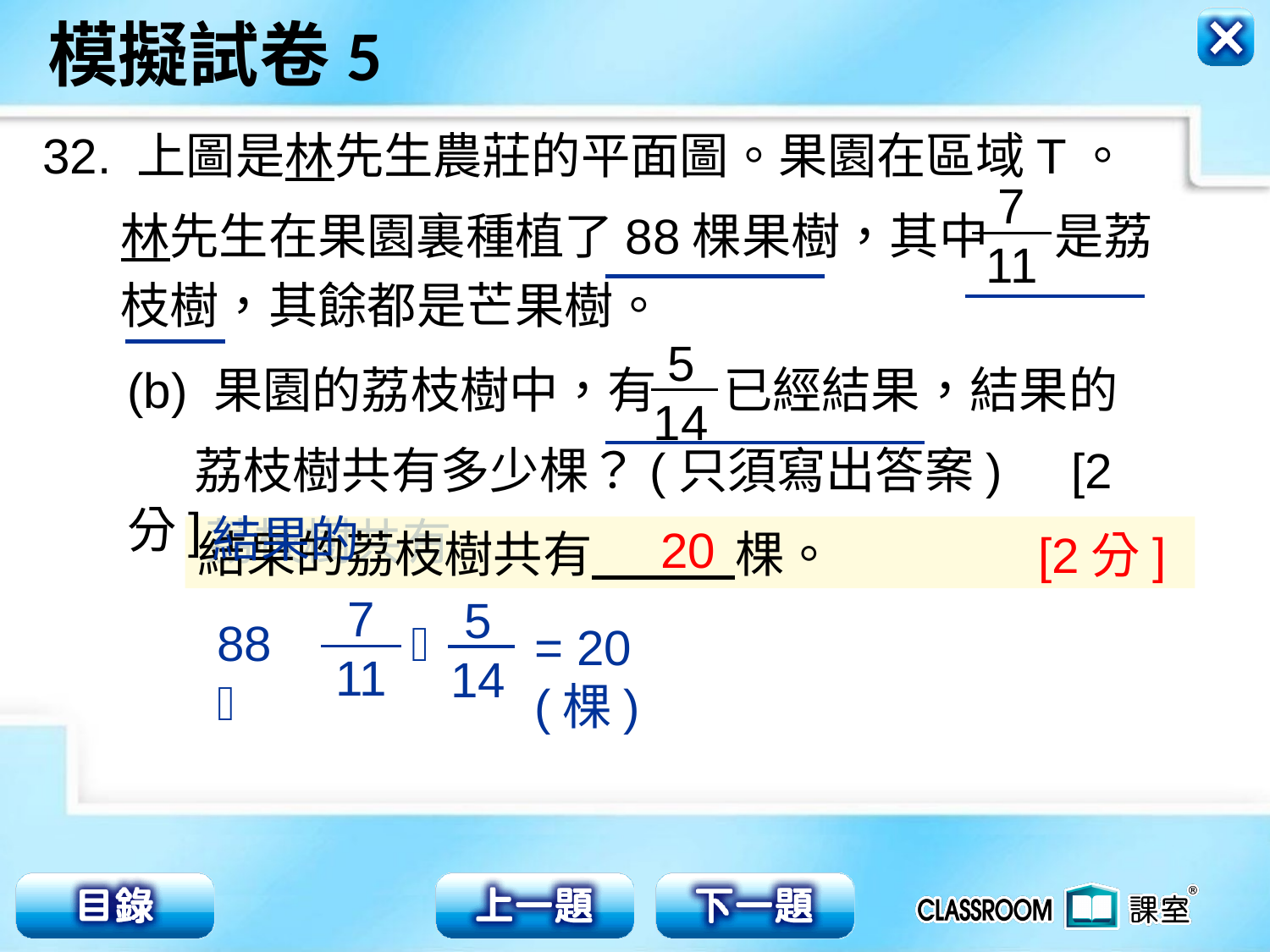

32. 上圖是林先生農莊的平面圖。果園在區域T。
      林先生在果園裏種植了88棵果樹，其中      是荔
      枝樹，其餘都是芒果樹。
7
11
5
14
(b) 果園的荔枝樹中，有      已經結果，結果的
     荔枝樹共有多少棵？(只須寫出答案)     [2分]
結果的
荔枝樹共有
20
結果的荔枝樹共有             棵。
 [2分]
7
11
5
14
88 ×
×
= 20(棵)